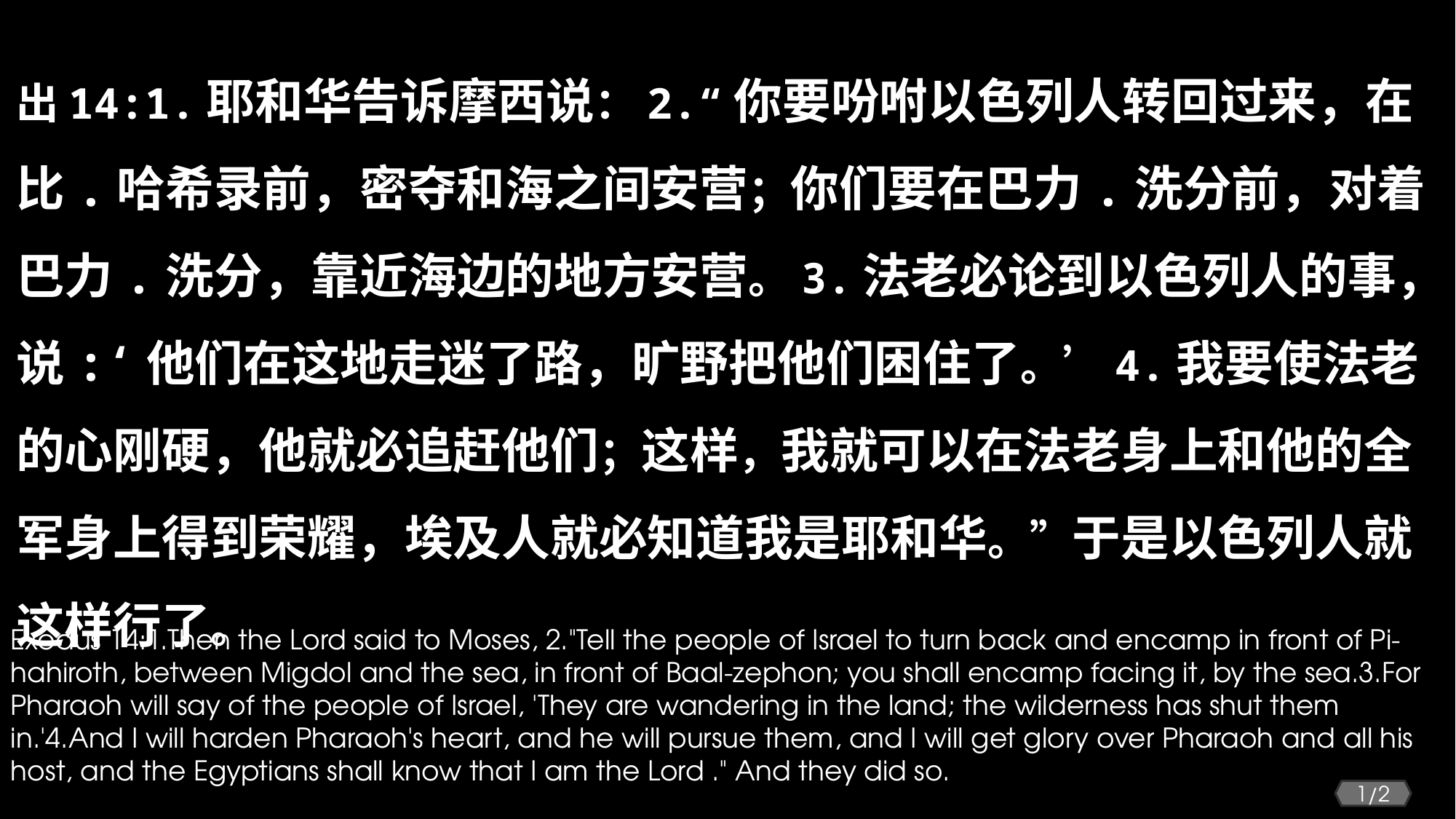

出14:1.耶和华告诉摩西说：2.“你要吩咐以色列人转回过来，在比.哈希录前，密夺和海之间安营；你们要在巴力.洗分前，对着巴力.洗分，靠近海边的地方安营。3.法老必论到以色列人的事，说:‘他们在这地走迷了路，旷野把他们困住了。’4.我要使法老的心刚硬，他就必追赶他们；这样，我就可以在法老身上和他的全军身上得到荣耀，埃及人就必知道我是耶和华。”于是以色列人就这样行了。
Exodus 14:1.Then the Lord said to Moses, 2."Tell the people of Israel to turn back and encamp in front of Pi-hahiroth, between Migdol and the sea, in front of Baal-zephon; you shall encamp facing it, by the sea.3.For Pharaoh will say of the people of Israel, 'They are wandering in the land; the wilderness has shut them in.'4.And I will harden Pharaoh's heart, and he will pursue them, and I will get glory over Pharaoh and all his host, and the Egyptians shall know that I am the Lord ." And they did so.
1/2